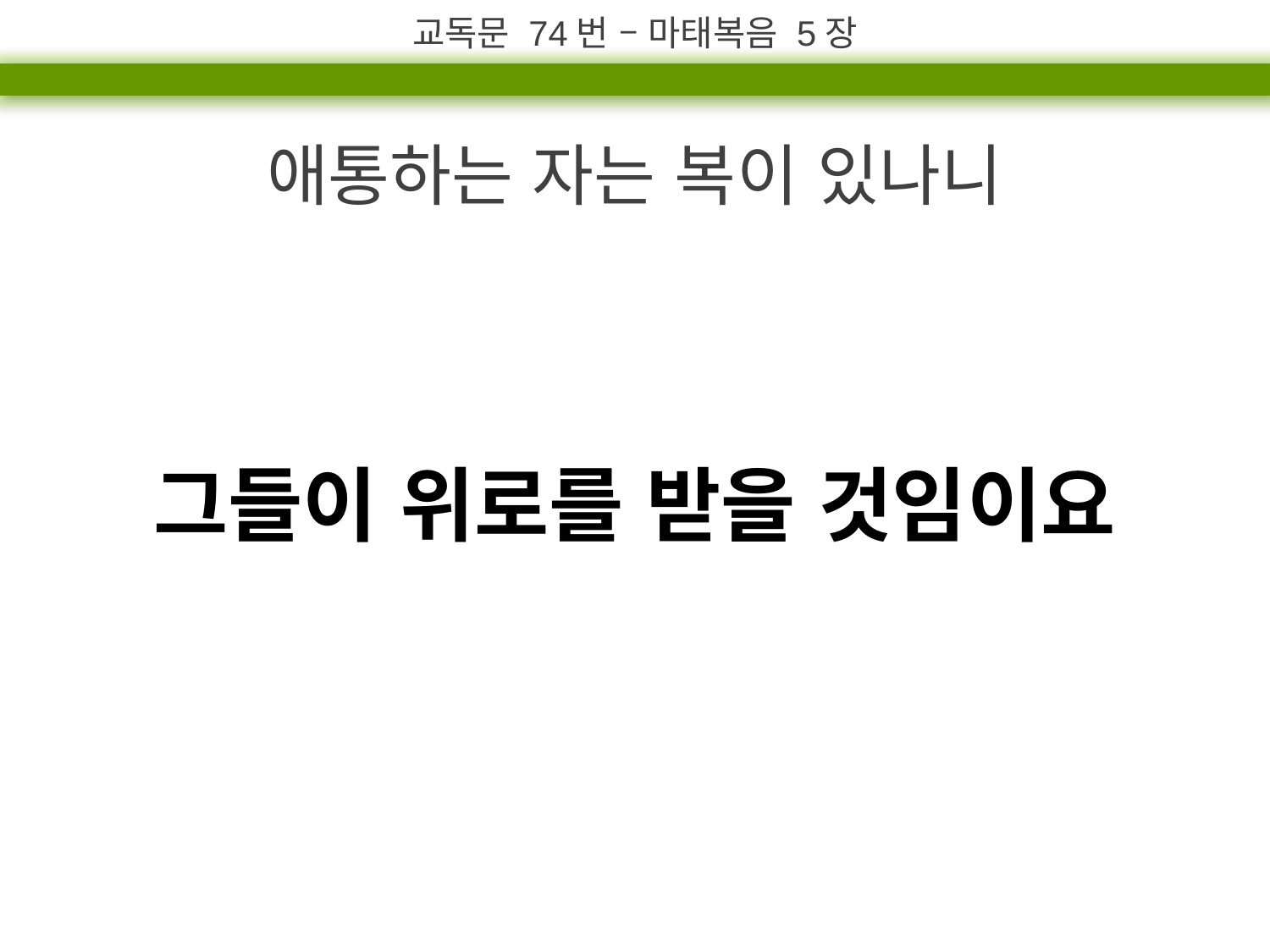

교독문 74번 – 마태복음 5장

애통하는 자는 복이 있나니
그들이 위로를 받을 것임이요